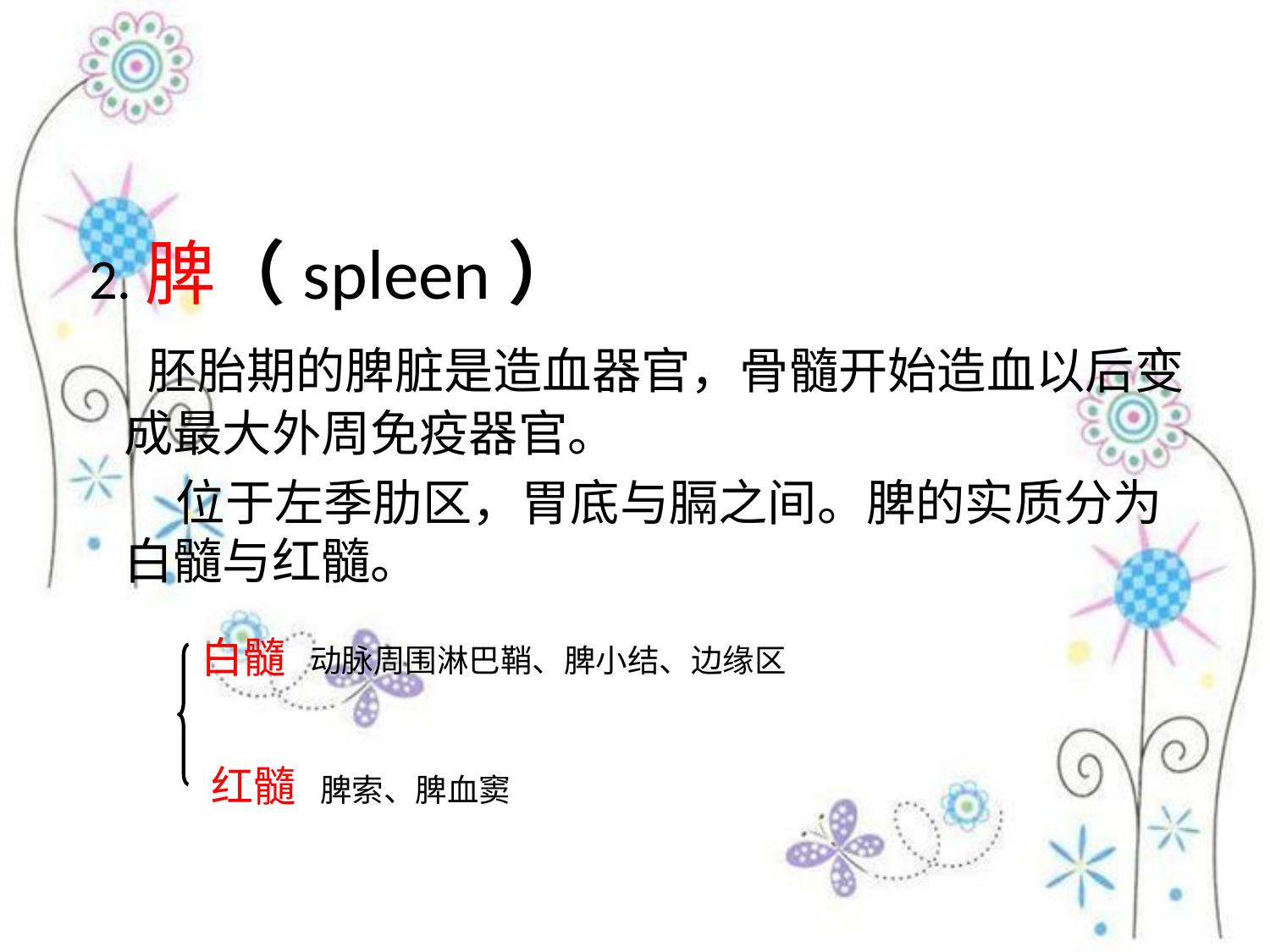

#
 2.脾（spleen）
    胚胎期的脾脏是造血器官，骨髓开始造血以后变成最大外周免疫器官。
        位于左季肋区，胃底与膈之间。脾的实质分为白髓与红髓。
白髓
动脉周围淋巴鞘、脾小结、边缘区

红髓
脾索、脾血窦